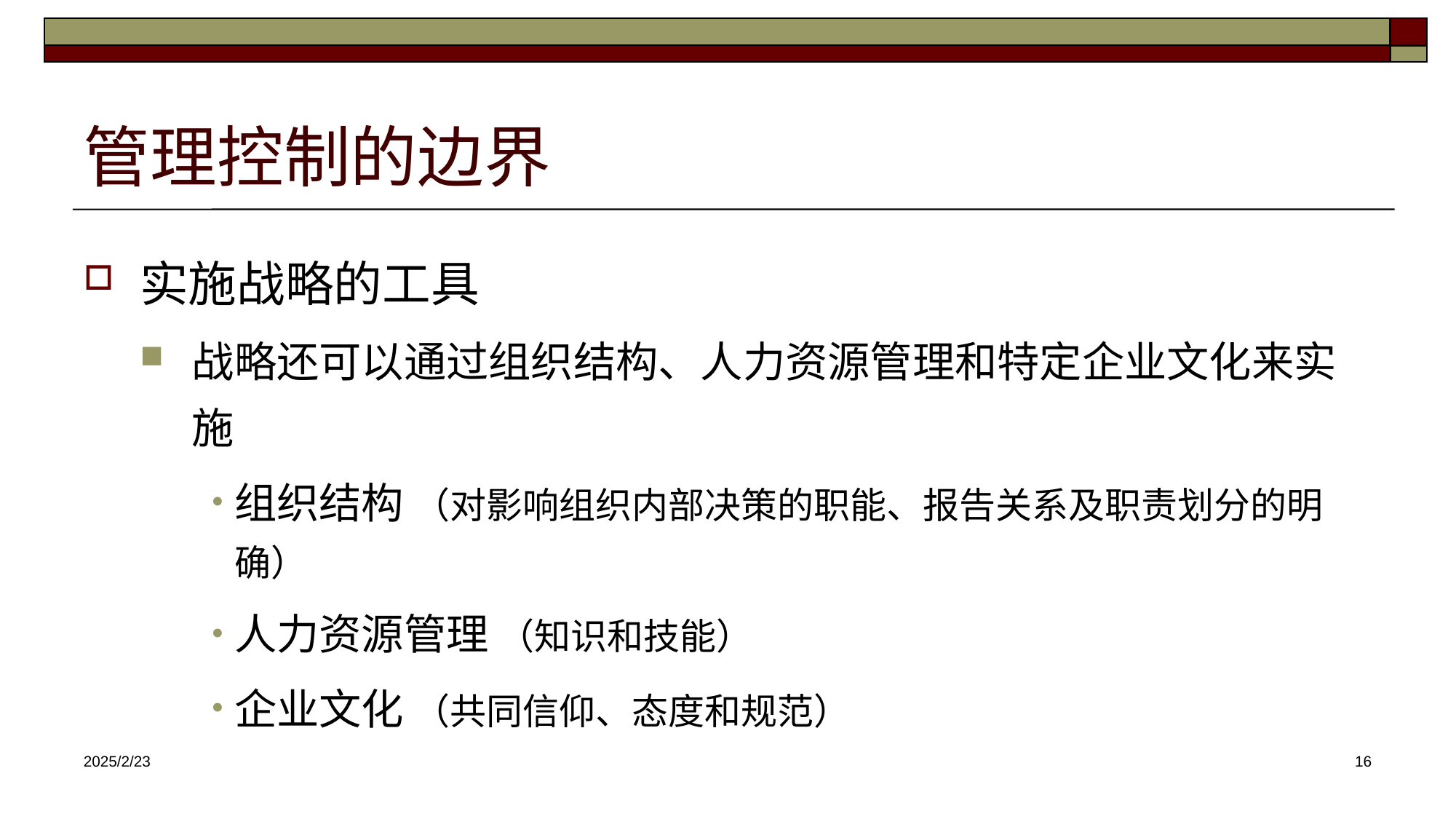

# 管理控制的边界
实施战略的工具
战略还可以通过组织结构、人力资源管理和特定企业文化来实施
组织结构 （对影响组织内部决策的职能、报告关系及职责划分的明确）
人力资源管理 （知识和技能）
企业文化 （共同信仰、态度和规范）

2025/2/23
16